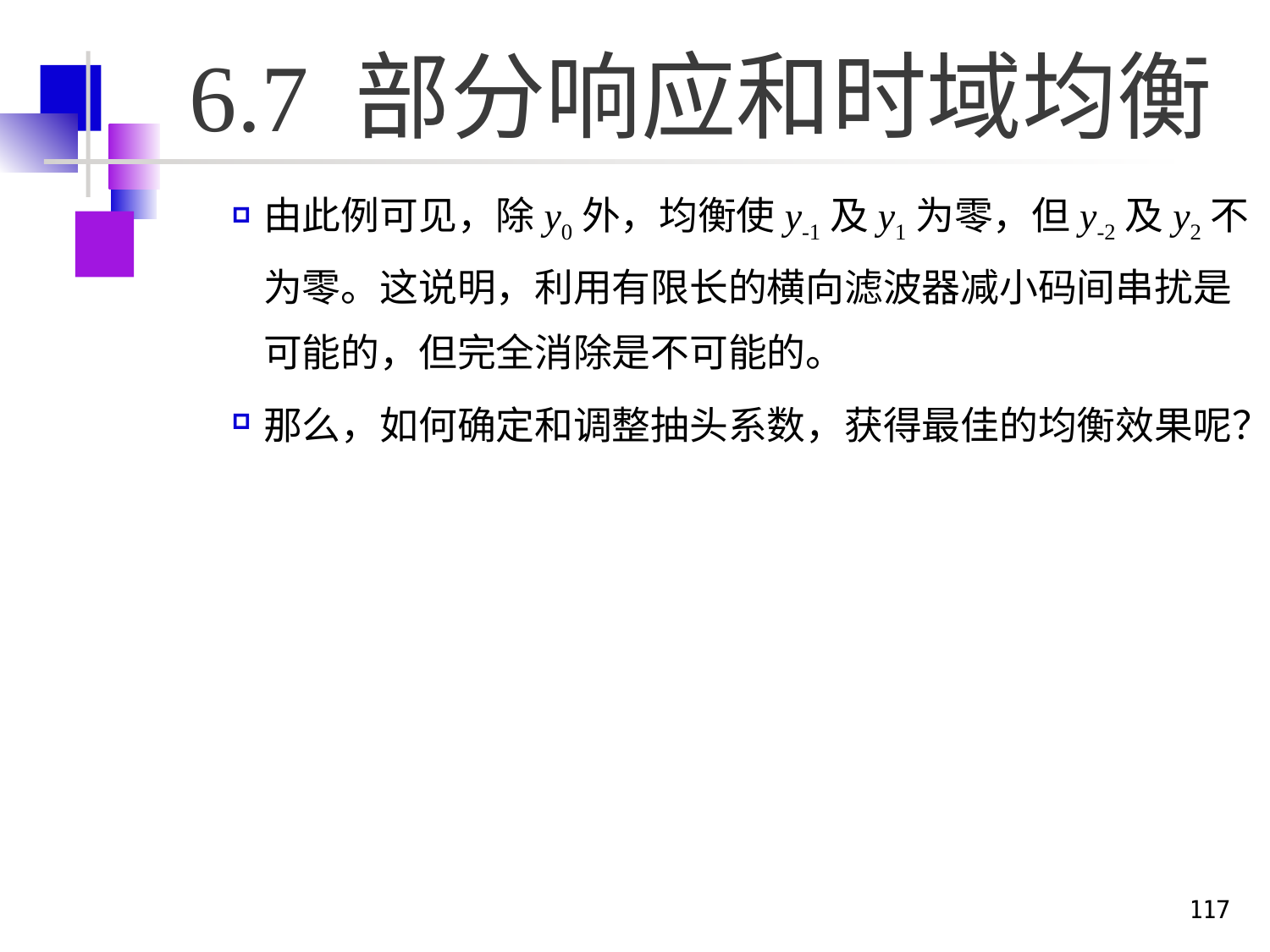

# 6.7 部分响应和时域均衡
由此例可见，除y0外，均衡使y-1及y1为零，但y-2及y2不为零。这说明，利用有限长的横向滤波器减小码间串扰是可能的，但完全消除是不可能的。
那么，如何确定和调整抽头系数，获得最佳的均衡效果呢？
117